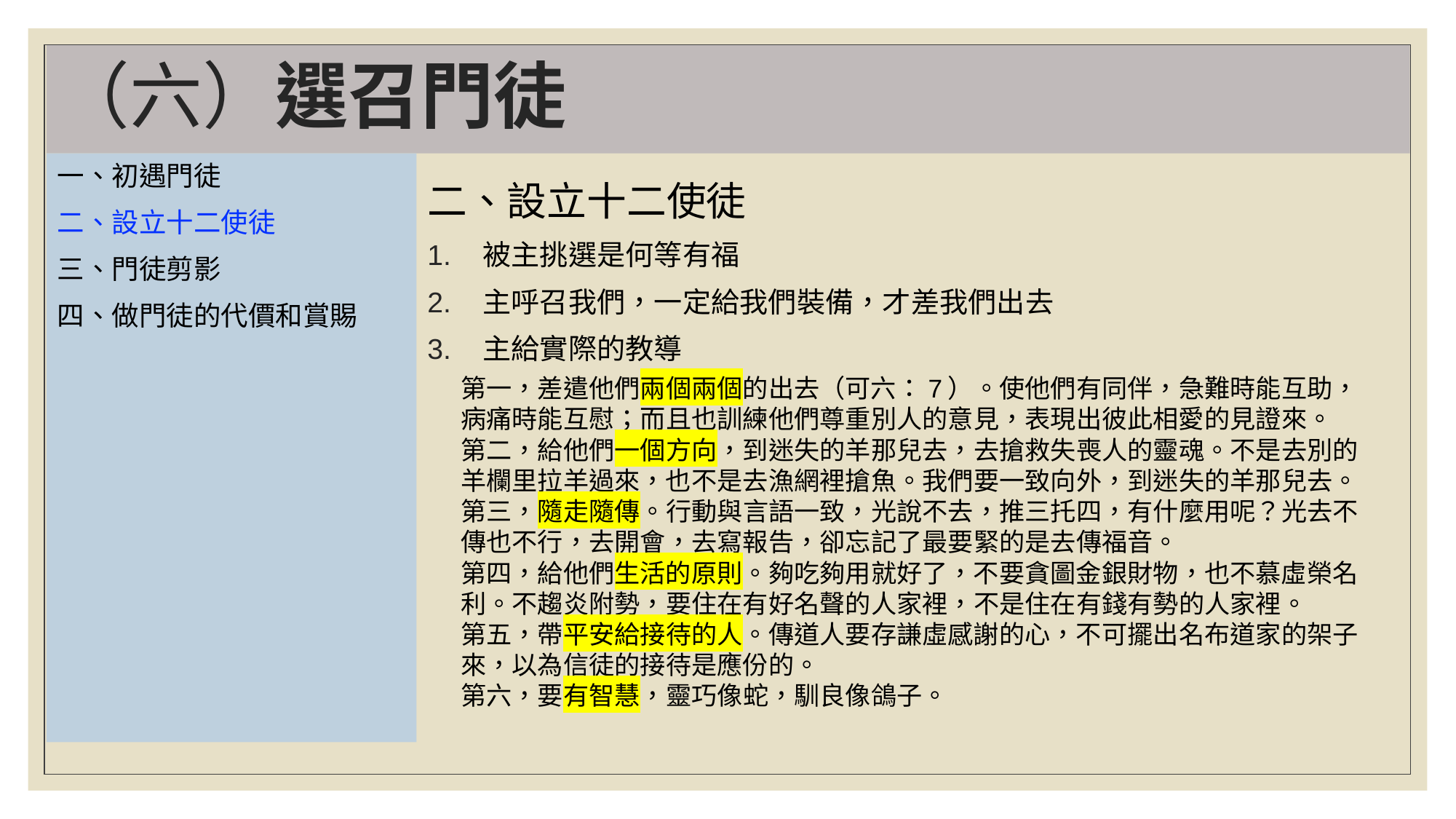

# （六）選召門徒
一、初遇門徒
二、設立十二使徒
三、門徒剪影
四、做門徒的代價和賞賜

二、設立十二使徒
被主挑選是何等有福
主呼召我們，一定給我們裝備，才差我們出去
主給實際的教導
第一，差遣他們兩個兩個的出去（可六：7）。使他們有同伴，急難時能互助，病痛時能互慰；而且也訓練他們尊重別人的意見，表現出彼此相愛的見證來。
第二，給他們一個方向，到迷失的羊那兒去，去搶救失喪人的靈魂。不是去別的羊欄里拉羊過來，也不是去漁網裡搶魚。我們要一致向外，到迷失的羊那兒去。
第三，隨走隨傳。行動與言語一致，光說不去，推三托四，有什麼用呢？光去不傳也不行，去開會，去寫報告，卻忘記了最要緊的是去傳福音。
第四，給他們生活的原則。夠吃夠用就好了，不要貪圖金銀財物，也不慕虛榮名利。不趨炎附勢，要住在有好名聲的人家裡，不是住在有錢有勢的人家裡。
第五，帶平安給接待的人。傳道人要存謙虛感謝的心，不可擺出名布道家的架子來，以為信徒的接待是應份的。
第六，要有智慧，靈巧像蛇，馴良像鴿子。